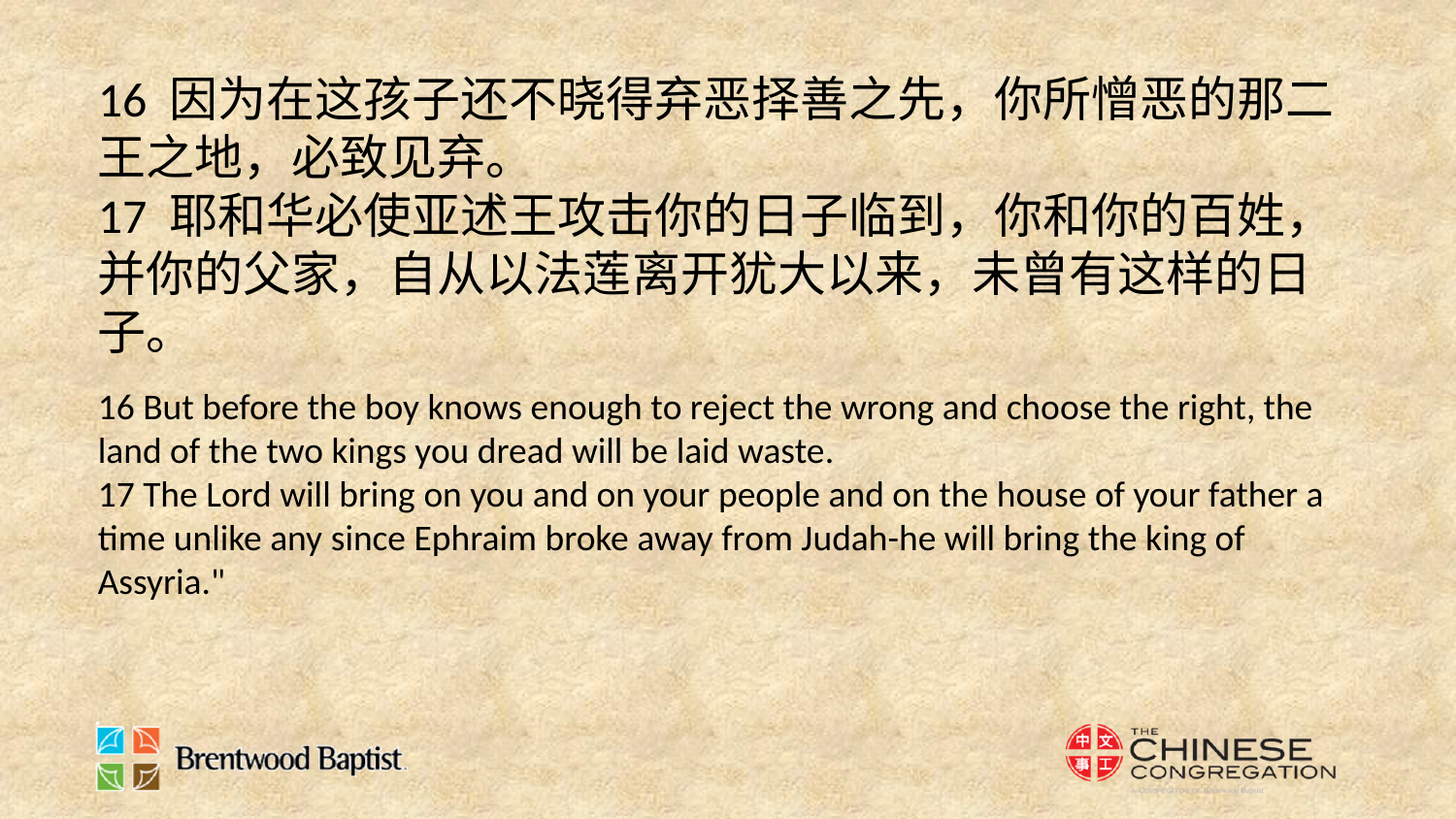

16 因为在这孩子还不晓得弃恶择善之先，你所憎恶的那二王之地，必致见弃。
17 耶和华必使亚述王攻击你的日子临到，你和你的百姓，并你的父家，自从以法莲离开犹大以来，未曾有这样的日子。

16 But before the boy knows enough to reject the wrong and choose the right, the land of the two kings you dread will be laid waste.
17 The Lord will bring on you and on your people and on the house of your father a time unlike any since Ephraim broke away from Judah-he will bring the king of Assyria."